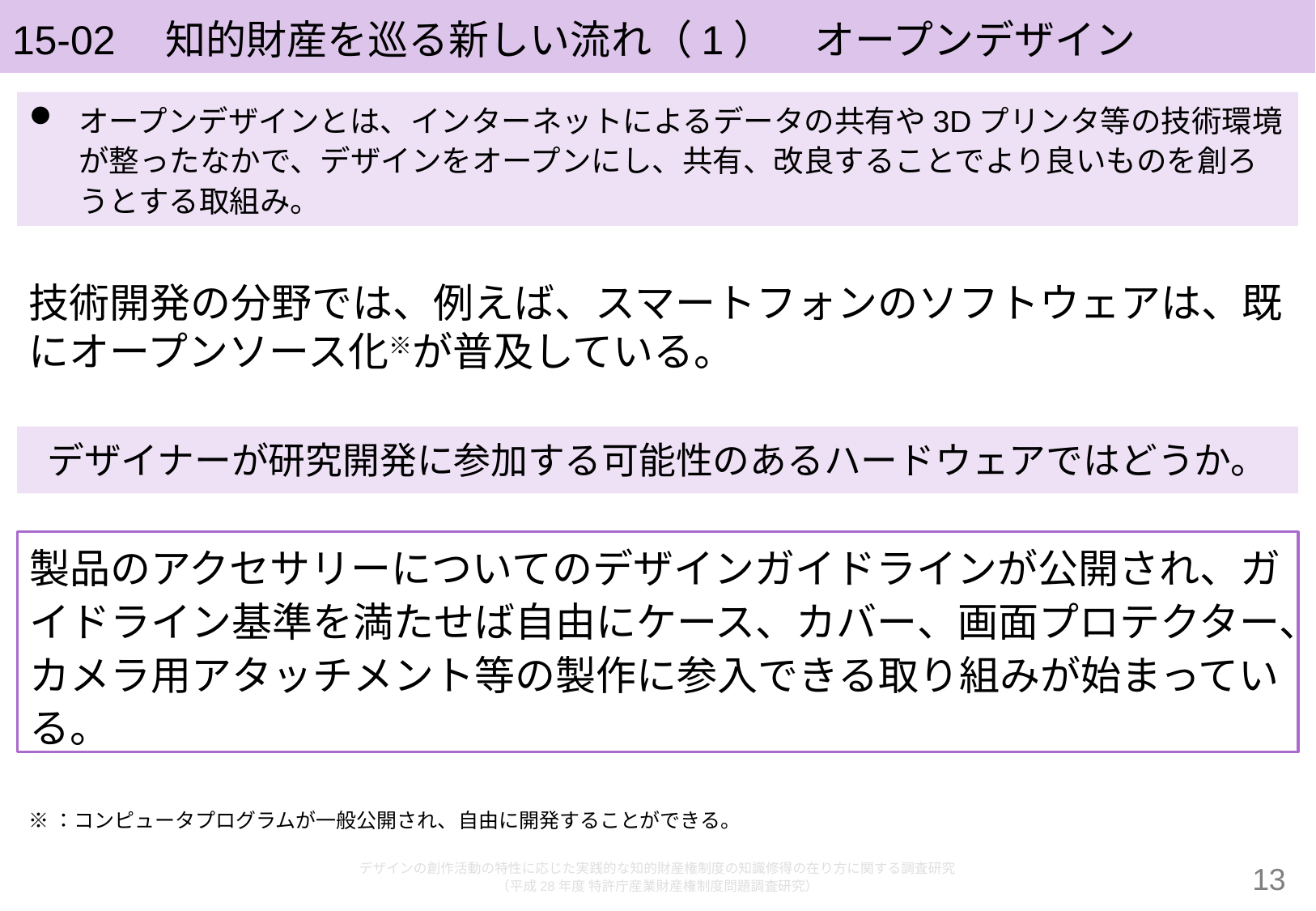

# 15-02　知的財産を巡る新しい流れ（1）　オープンデザイン
オープンデザインとは、インターネットによるデータの共有や3Dプリンタ等の技術環境が整ったなかで、デザインをオープンにし、共有、改良することでより良いものを創ろうとする取組み。
技術開発の分野では、例えば、スマートフォンのソフトウェアは、既にオープンソース化※が普及している。
デザイナーが研究開発に参加する可能性のあるハードウェアではどうか。
製品のアクセサリーについてのデザインガイドラインが公開され、ガイドライン基準を満たせば自由にケース、カバー、画面プロテクター、カメラ用アタッチメント等の製作に参入できる取り組みが始まっている。
※：コンピュータプログラムが一般公開され、自由に開発することができる。
デザインの創作活動の特性に応じた実践的な知的財産権制度の知識修得の在り方に関する調査研究
（平成28年度 特許庁産業財産権制度問題調査研究）
13